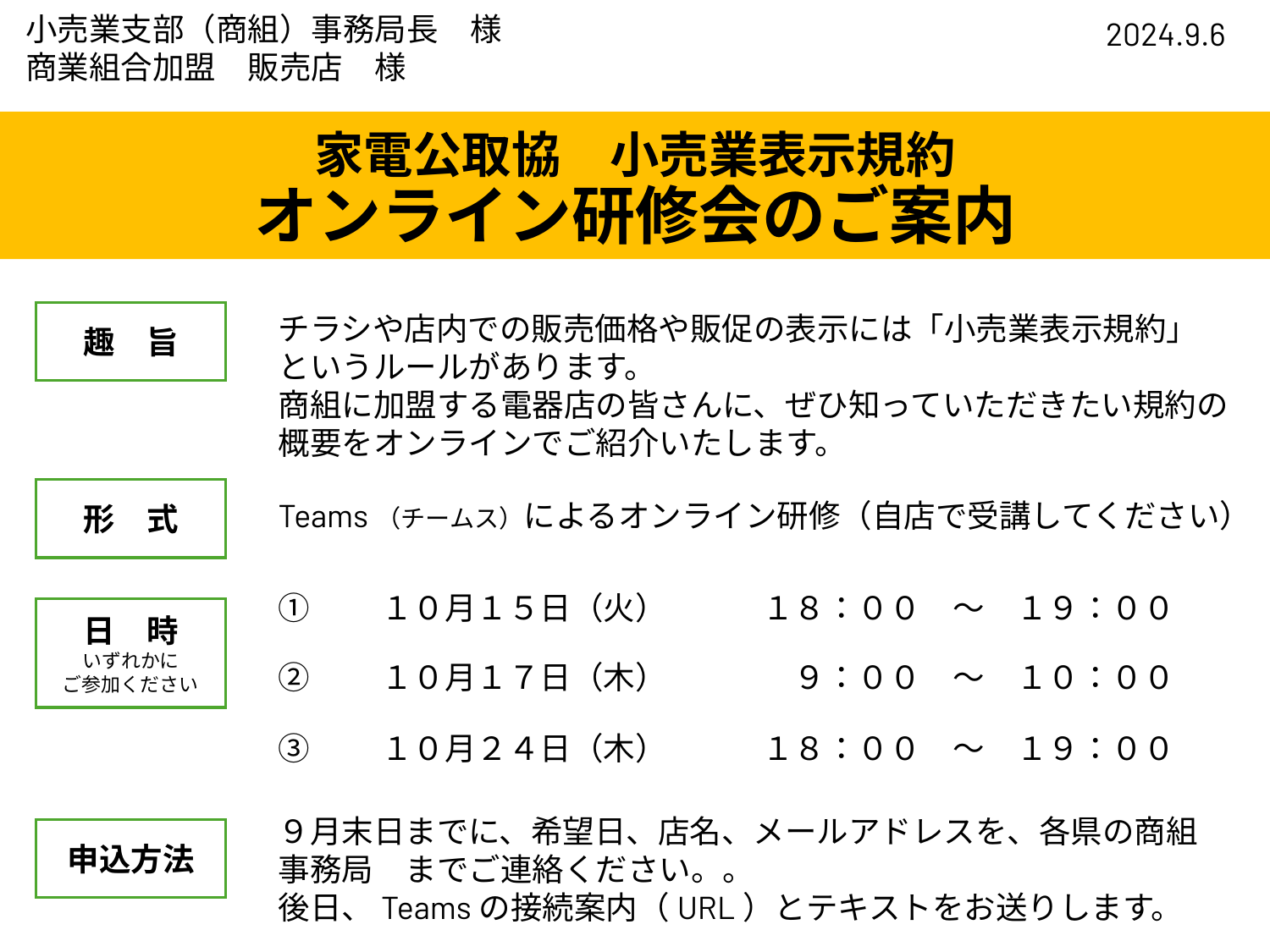

小売業支部（商組）事務局長　様
商業組合加盟　販売店　様
2024.9.6
# 家電公取協　小売業表示規約 オンライン研修会のご案内
チラシや店内での販売価格や販促の表示には「小売業表示規約」
というルールがあります。
商組に加盟する電器店の皆さんに、ぜひ知っていただきたい規約の
概要をオンラインでご紹介いたします。
趣　旨
形　式
Teams（チームス）によるオンライン研修（自店で受講してください）
①　　１０月１５日（火）　　　１８：００　～　１９：００
日　時
いずれかに
ご参加ください
②　　１０月１７日（木）　　　　９：００　～　１０：００
③　　１０月２４日（木）　　　１８：００　～　１９：００
９月末日までに、希望日、店名、メールアドレスを、各県の商組事務局　までご連絡ください。。
後日、Teamsの接続案内（URL）とテキストをお送りします。
申込方法